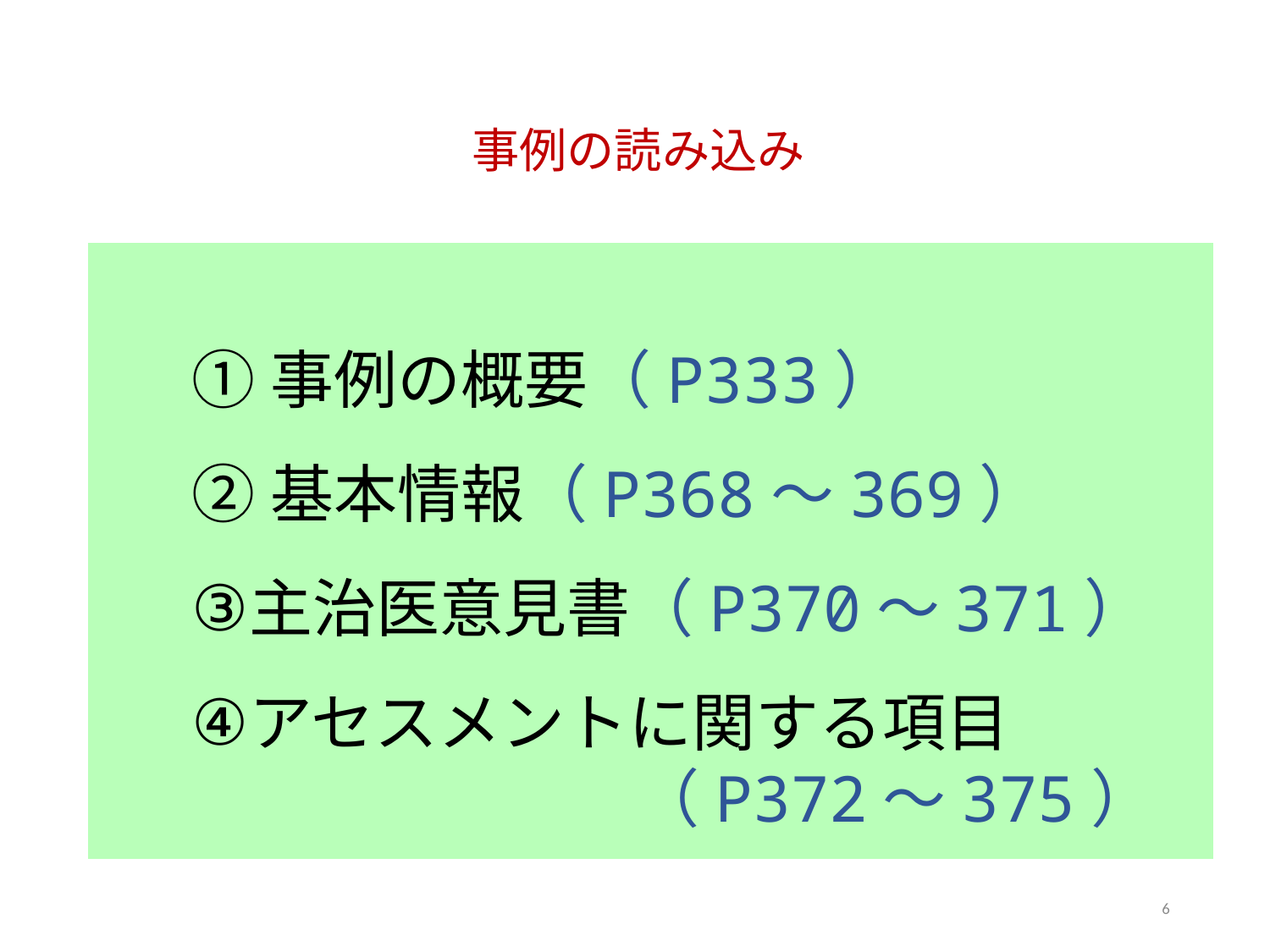

# 事例の読み込み

①事例の概要（P333）
②基本情報（P368～369）
主治医意見書（P370～371）
アセスメントに関する項目
　　　　　　　（P372～375）
6